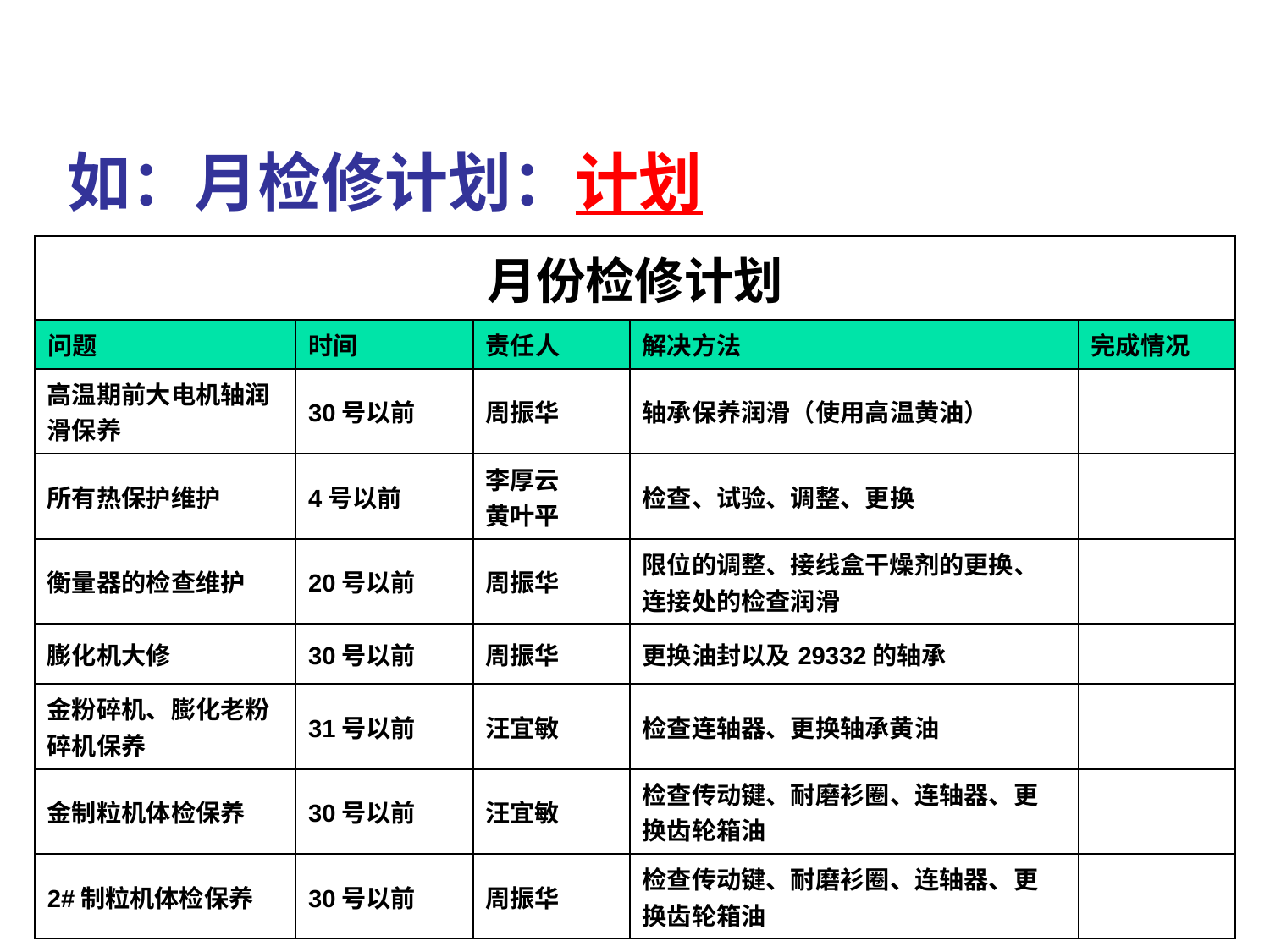

# 如：月检修计划：计划
| 月份检修计划 |  |  |  |  |
| --- | --- | --- | --- | --- |
| 问题 | 时间 | 责任人 | 解决方法 | 完成情况 |
| 高温期前大电机轴润 滑保养 | 30号以前 | 周振华 | 轴承保养润滑（使用高温黄油） |  |
| 所有热保护维护 | 4号以前 | 李厚云 黄叶平 | 检查、试验、调整、更换 |  |
| 衡量器的检查维护 | 20号以前 | 周振华 | 限位的调整、接线盒干燥剂的更换、 连接处的检查润滑 |  |
| 膨化机大修 | 30号以前 | 周振华 | 更换油封以及29332的轴承 |  |
| 金粉碎机、膨化老粉 碎机保养 | 31号以前 | 汪宜敏 | 检查连轴器、更换轴承黄油 |  |
| 金制粒机体检保养 | 30号以前 | 汪宜敏 | 检查传动键、耐磨衫圈、连轴器、更 换齿轮箱油 |  |
| 2#制粒机体检保养 | 30号以前 | 周振华 | 检查传动键、耐磨衫圈、连轴器、更 换齿轮箱油 |  |